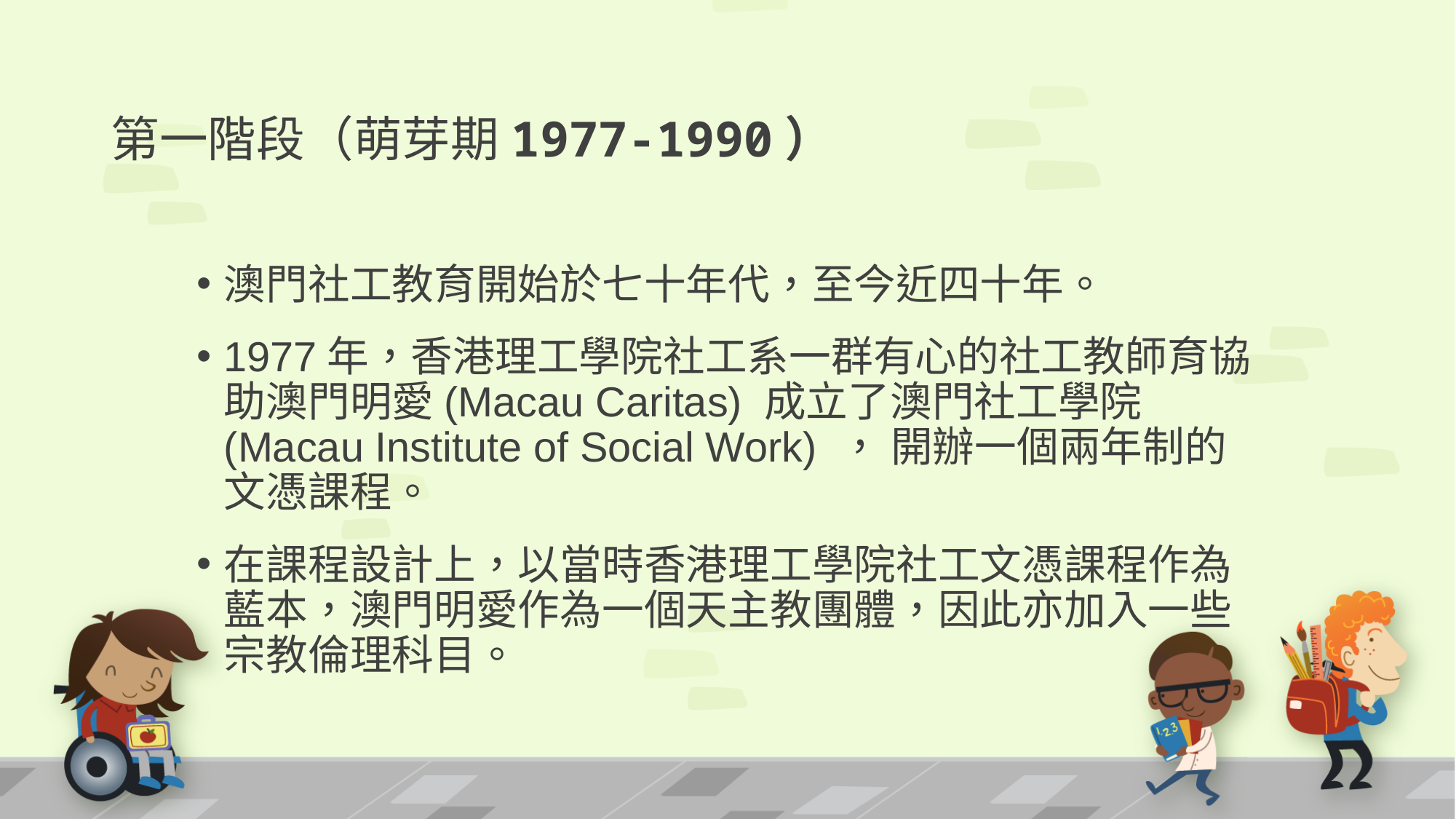

# 第一階段（萌芽期1977-1990）

澳門社工教育開始於七十年代，至今近四十年。
1977年，香港理工學院社工系一群有心的社工教師育協助澳門明愛(Macau Caritas) 成立了澳門社工學院(Macau Institute of Social Work) ， 開辦一個兩年制的文憑課程。
在課程設計上，以當時香港理工學院社工文憑課程作為藍本，澳門明愛作為一個天主教團體，因此亦加入一些宗教倫理科目。